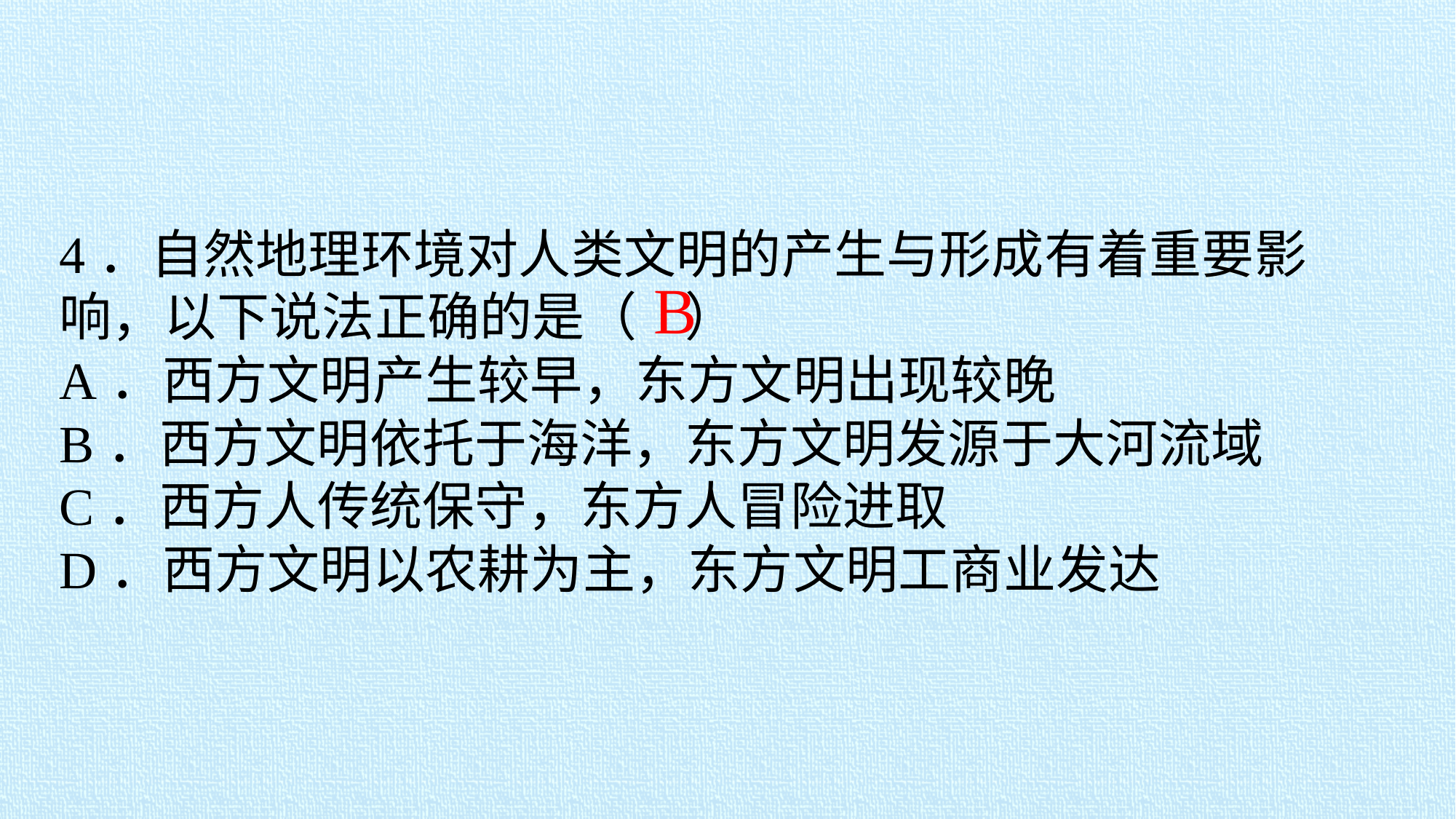

4．自然地理环境对人类文明的产生与形成有着重要影响，以下说法正确的是（    ）
A．西方文明产生较早，东方文明出现较晚
B．西方文明依托于海洋，东方文明发源于大河流域
C．西方人传统保守，东方人冒险进取
D．西方文明以农耕为主，东方文明工商业发达
B